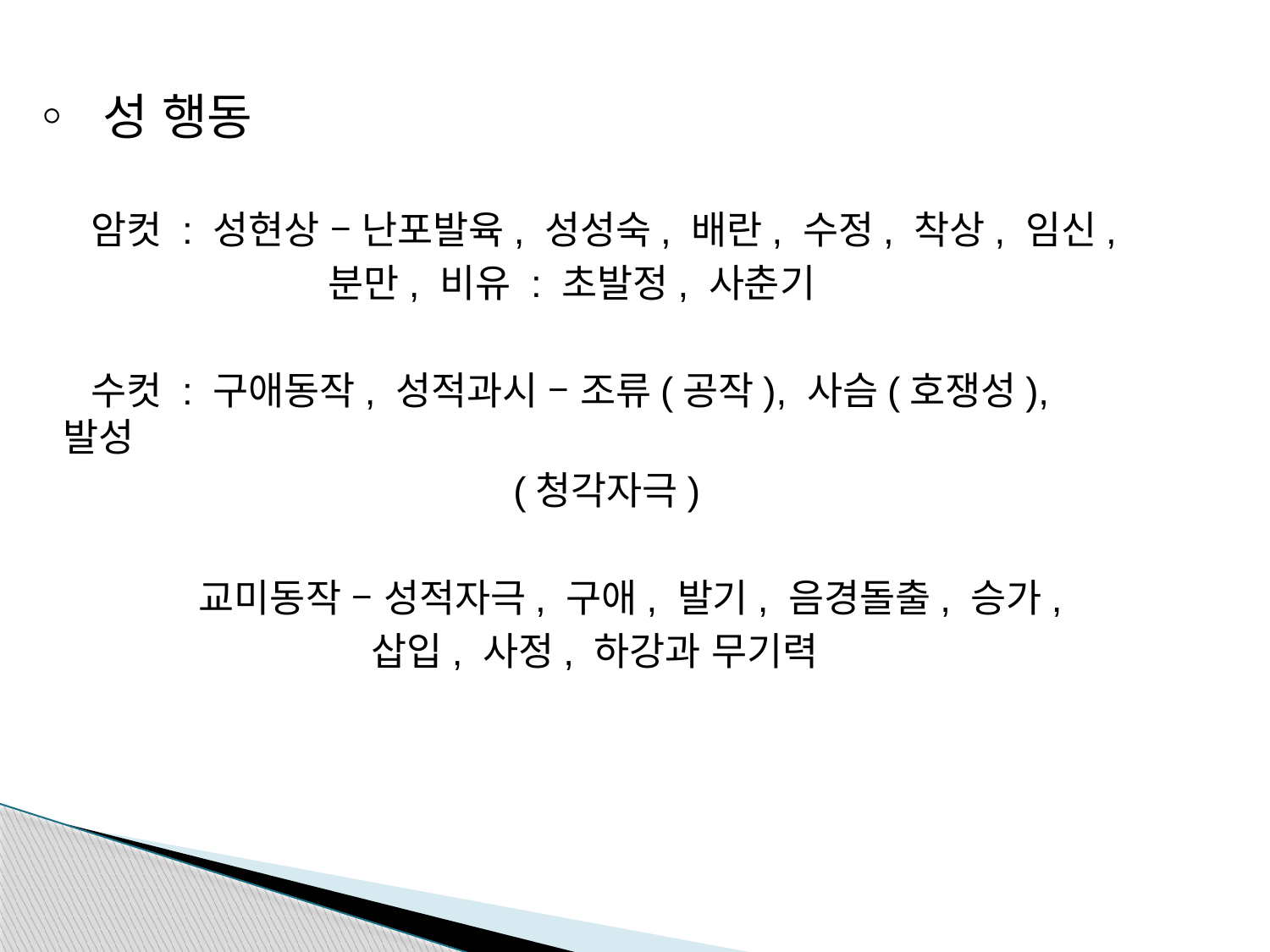

◦ 성 행동

     암컷 : 성현상 – 난포발육, 성성숙, 배란, 수정, 착상, 임신,
                           분만, 비유 : 초발정, 사춘기

     수컷 : 구애동작, 성적과시 – 조류(공작), 사슴(호쟁성), 발성
                                             (청각자극)

               교미동작 – 성적자극, 구애, 발기, 음경돌출, 승가,
                               삽입, 사정, 하강과 무기력